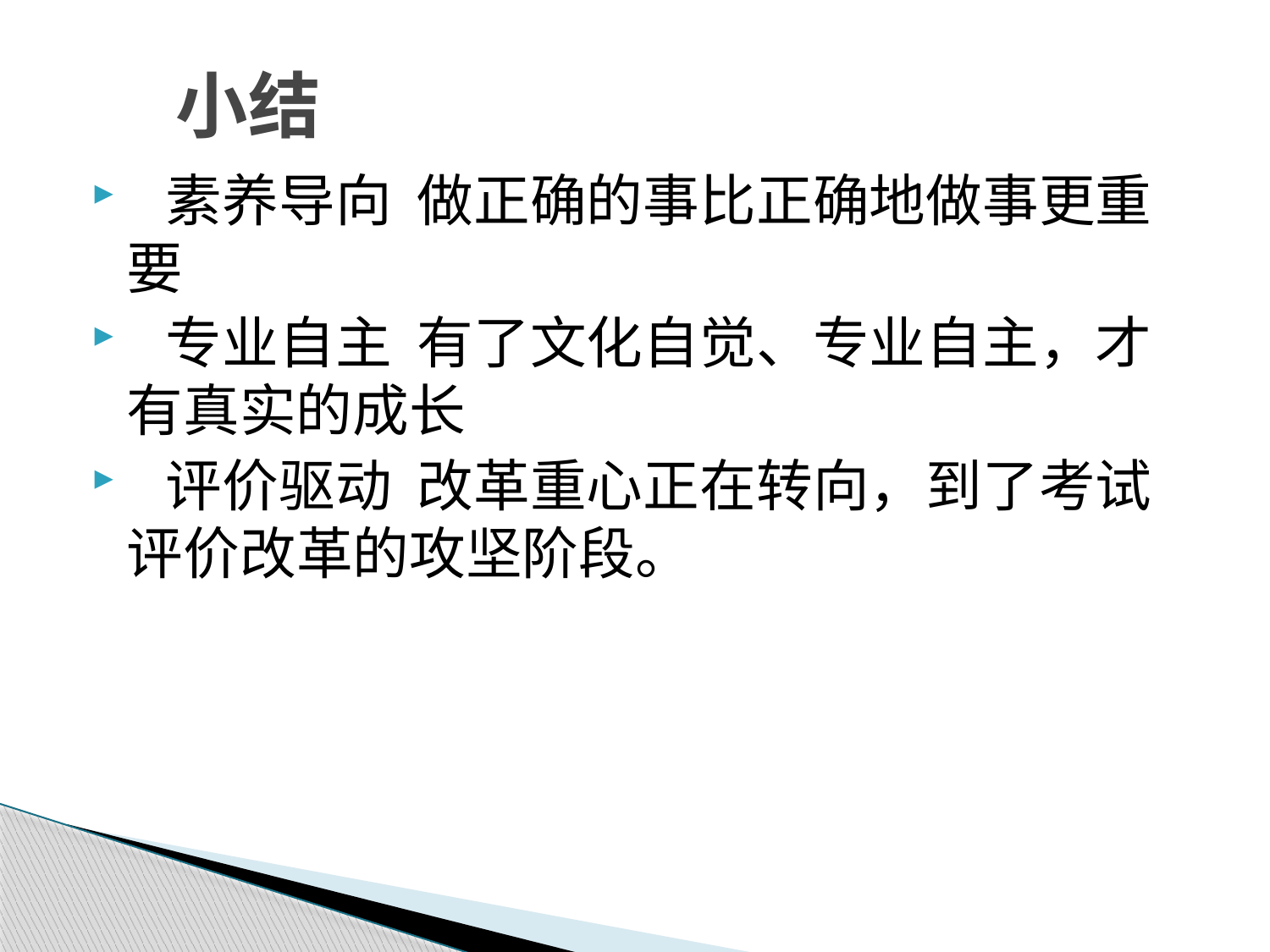

# 小结
  素养导向  做正确的事比正确地做事更重要
  专业自主  有了文化自觉、专业自主，才有真实的成长
  评价驱动  改革重心正在转向，到了考试评价改革的攻坚阶段。